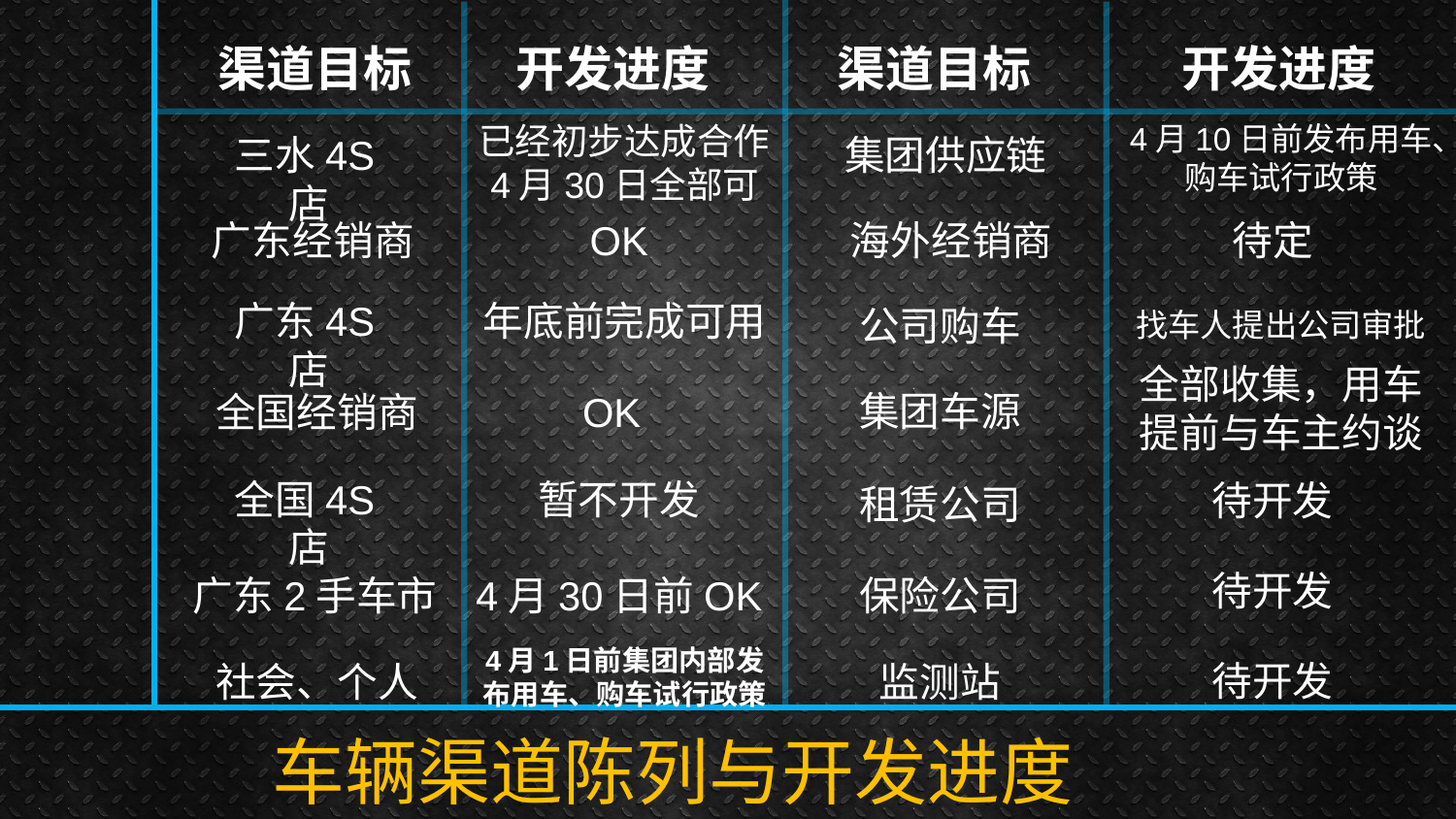

渠道目标
开发进度
渠道目标
开发进度
4月10日前发布用车、购车试行政策
已经初步达成合作4月30日全部可
三水4S店
集团供应链
广东经销商
OK
海外经销商
待定
广东4S店
年底前完成可用
公司购车
找车人提出公司审批
全部收集，用车提前与车主约谈
集团车源
全国经销商
OK
全国4S店
暂不开发
待开发
租赁公司
待开发
广东2手车市
4月30日前OK
保险公司
4月1日前集团内部发布用车、购车试行政策
待开发
社会、个人
监测站
车辆渠道陈列与开发进度